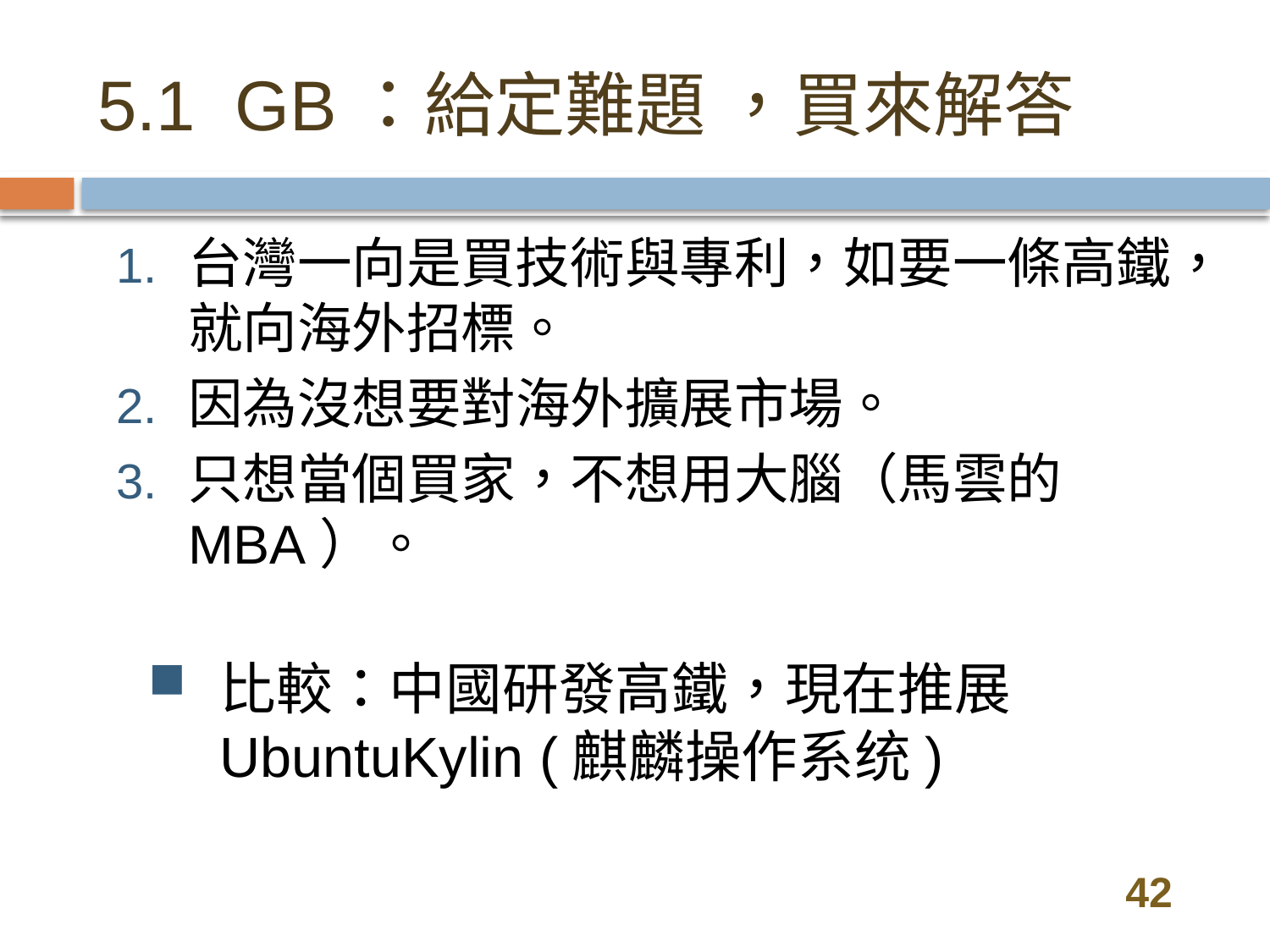

# 5.1  GB：給定難題 ，買來解答
台灣一向是買技術與專利，如要一條高鐵，就向海外招標。
因為沒想要對海外擴展市場。
只想當個買家，不想用大腦（馬雲的MBA）。

比較：中國研發高鐵，現在推展UbuntuKylin (麒麟操作系统)

42